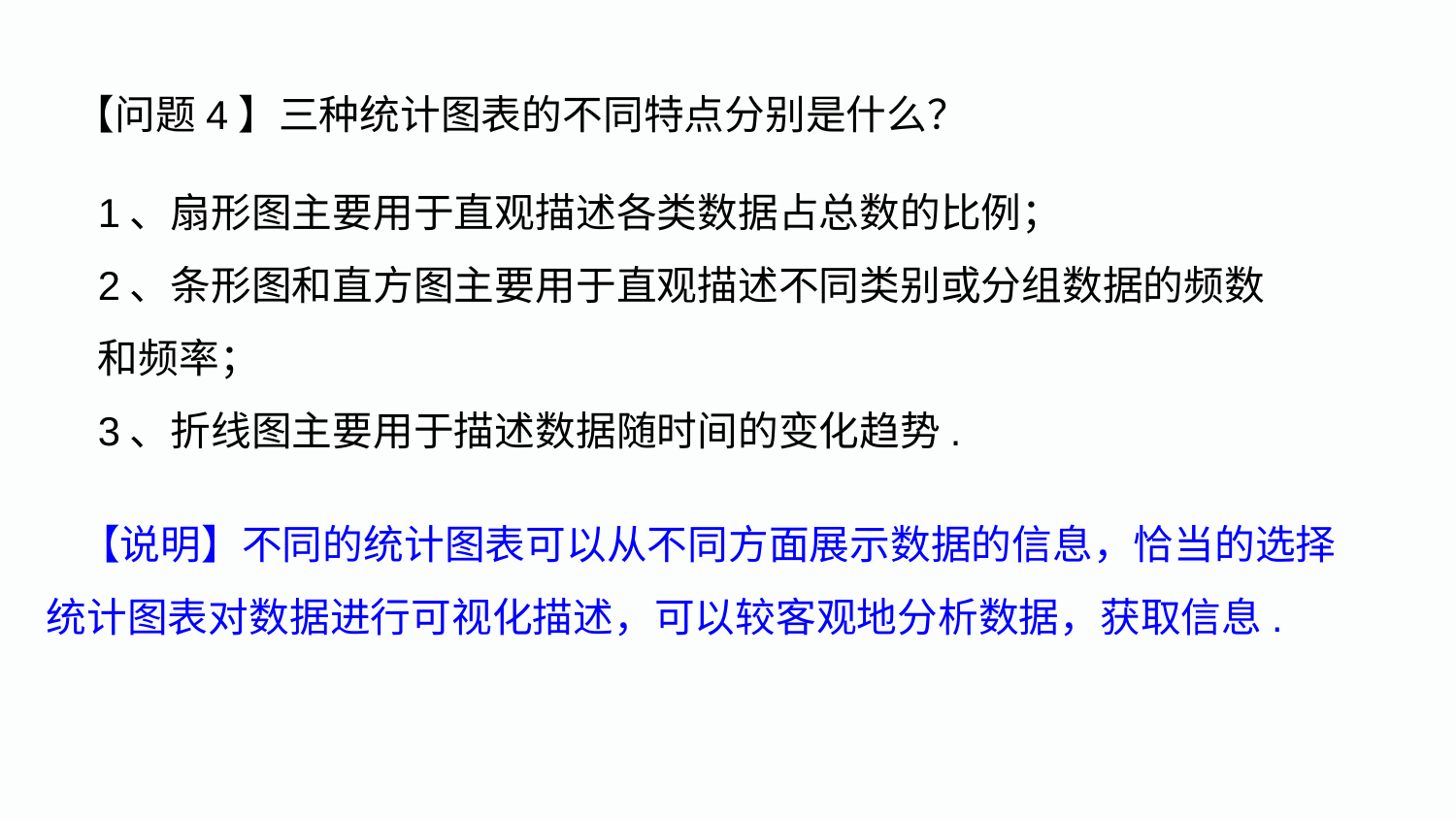

【问题4】三种统计图表的不同特点分别是什么？
1、扇形图主要用于直观描述各类数据占总数的比例；
2、条形图和直方图主要用于直观描述不同类别或分组数据的频数和频率；
3、折线图主要用于描述数据随时间的变化趋势.
   【说明】不同的统计图表可以从不同方面展示数据的信息，恰当的选择统计图表对数据进行可视化描述，可以较客观地分析数据，获取信息.